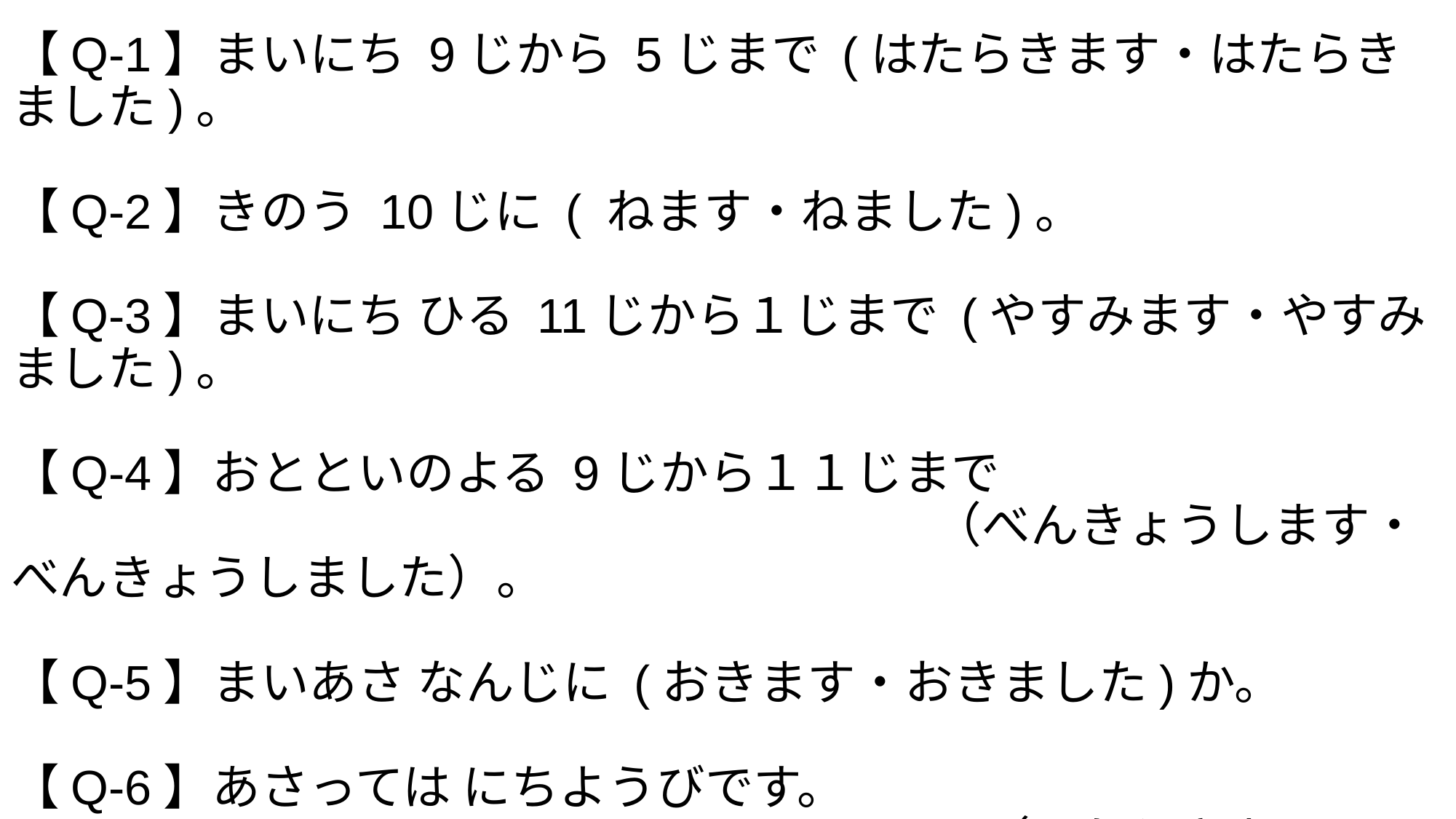

# Lesson4 Question3: 【Q-1】まいにち 9じから 5じまで (はたらきます・はたらきました)。 【Q-2】きのう 10じに ( ねます・ねました)。 【Q-3】まいにち ひる 11じから１じまで (やすみます・やすみました)。 【Q-4】おとといのよる 9じから１１じまで 　　　　　　　　　　　　　　　　　　　（べんきょうします・べんきょうしました）。 【Q-5】まいあさ なんじに (おきます・おきました)か。 【Q-6】あさっては にちようびです。 　　　　　　　　　　　　　　　　　　　　（はたらきません・はたらきませんでした）。